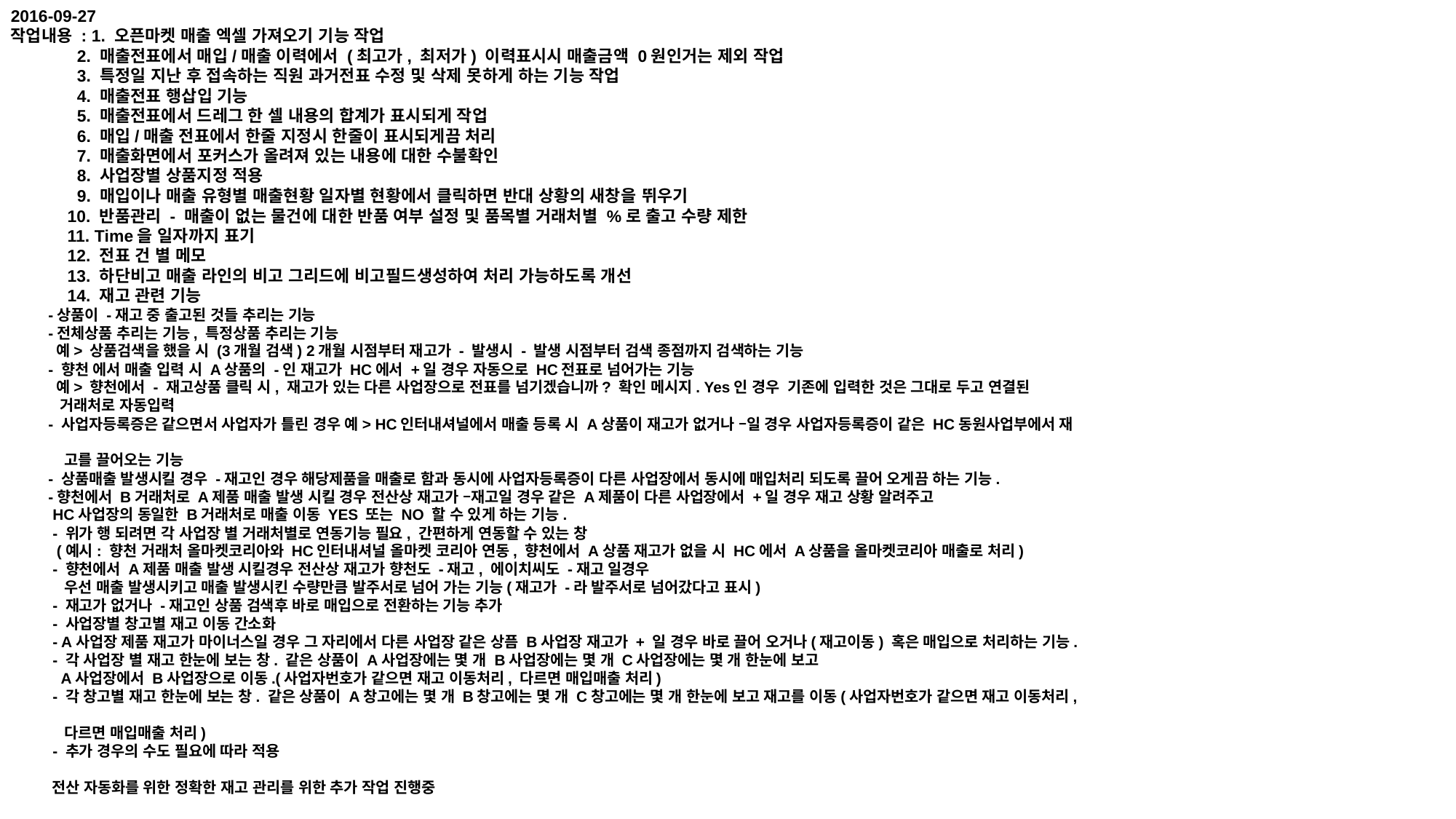

2016-09-27
작업내용 : 1. 오픈마켓 매출 엑셀 가져오기 기능 작업
              2. 매출전표에서 매입/매출 이력에서 (최고가, 최저가) 이력표시시 매출금액 0원인거는 제외 작업
              3. 특정일 지난 후 접속하는 직원 과거전표 수정 및 삭제 못하게 하는 기능 작업
              4. 매출전표 행삽입 기능
              5. 매출전표에서 드레그 한 셀 내용의 합계가 표시되게 작업
              6. 매입/매출 전표에서 한줄 지정시 한줄이 표시되게끔 처리
              7. 매출화면에서 포커스가 올려져 있는 내용에 대한 수불확인
              8. 사업장별 상품지정 적용
              9. 매입이나 매출 유형별 매출현황 일자별 현황에서 클릭하면 반대 상황의 새창을 뛰우기
            10. 반품관리 - 매출이 없는 물건에 대한 반품 여부 설정 및 품목별 거래처별 %로 출고 수량 제한
            11. Time을 일자까지 표기
            12. 전표 건 별 메모
            13. 하단비고 매출 라인의 비고 그리드에 비고필드생성하여 처리 가능하도록 개선
            14. 재고 관련 기능
         -상품이 -재고 중 출고된 것들 추리는 기능
         -전체상품 추리는 기능, 특정상품 추리는 기능
          예> 상품검색을 했을 시 (3개월 검색) 2개월 시점부터 재고가 - 발생시 - 발생 시점부터 검색 종점까지 검색하는 기능
         - 향천 에서 매출 입력 시 A상품의 -인 재고가 HC에서 +일 경우 자동으로 HC전표로 넘어가는 기능
          예> 향천에서 - 재고상품 클릭 시, 재고가 있는 다른 사업장으로 전표를 넘기겠습니까? 확인 메시지. Yes인 경우  기존에 입력한 것은 그대로 두고 연결된
           거래처로 자동입력
         - 사업자등록증은 같으면서 사업자가 틀린 경우 예> HC인터내셔널에서 매출 등록 시 A상품이 재고가 없거나 –일 경우 사업자등록증이 같은 HC동원사업부에서 재
            고를 끌어오는 기능
         - 상품매출 발생시킬 경우 -재고인 경우 해당제품을 매출로 함과 동시에 사업자등록증이 다른 사업장에서 동시에 매입처리 되도록 끌어 오게끔 하는 기능.
         -향천에서 B거래처로 A제품 매출 발생 시킬 경우 전산상 재고가 –재고일 경우 같은 A제품이 다른 사업장에서 +일 경우 재고 상황 알려주고
          HC사업장의 동일한 B거래처로 매출 이동 YES 또는 NO 할 수 있게 하는 기능.
          - 위가 행 되려면 각 사업장 별 거래처별로 연동기능 필요, 간편하게 연동할 수 있는 창
           (예시: 향천 거래처 올마켓코리아와 HC인터내셔널 올마켓 코리아 연동, 향천에서 A상품 재고가 없을 시 HC에서 A상품을 올마켓코리아 매출로 처리)
          - 향천에서 A제품 매출 발생 시킬경우 전산상 재고가 향천도 -재고, 에이치씨도 -재고 일경우
            우선 매출 발생시키고 매출 발생시킨 수량만큼 발주서로 넘어 가는 기능(재고가 -라 발주서로 넘어갔다고 표시)
          - 재고가 없거나 -재고인 상품 검색후 바로 매입으로 전환하는 기능 추가
          - 사업장별 창고별 재고 이동 간소화
          - A사업장 제품 재고가 마이너스일 경우 그 자리에서 다른 사업장 같은 상픔 B사업장 재고가 + 일 경우 바로 끌어 오거나(재고이동) 혹은 매입으로 처리하는 기능.
          - 각 사업장 별 재고 한눈에 보는 창. 같은 상품이 A사업장에는 몇 개 B사업장에는 몇 개 C사업장에는 몇 개 한눈에 보고
            A사업장에서 B사업장으로 이동.(사업자번호가 같으면 재고 이동처리, 다르면 매입매출 처리)
          - 각 창고별 재고 한눈에 보는 창. 같은 상품이 A창고에는 몇 개 B창고에는 몇 개 C창고에는 몇 개 한눈에 보고 재고를 이동(사업자번호가 같으면 재고 이동처리,
            다르면 매입매출 처리)
          - 추가 경우의 수도 필요에 따라 적용

         전산 자동화를 위한 정확한 재고 관리를 위한 추가 작업 진행중